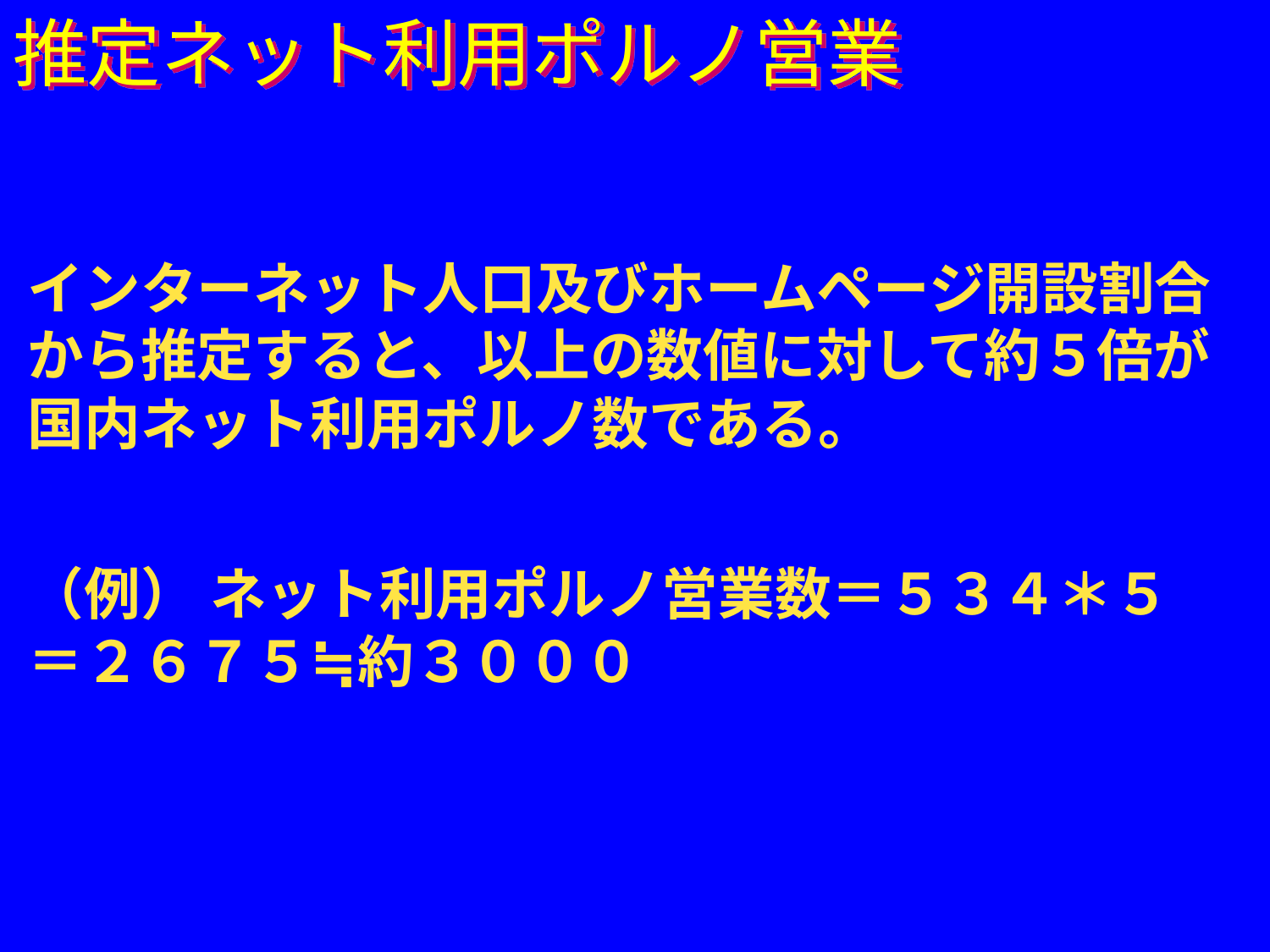

# 推定ネット利用ポルノ営業
インターネット人口及びホームページ開設割合から推定すると、以上の数値に対して約５倍が国内ネット利用ポルノ数である。

（例） ネット利用ポルノ営業数＝５３４＊５＝２６７５≒約３０００